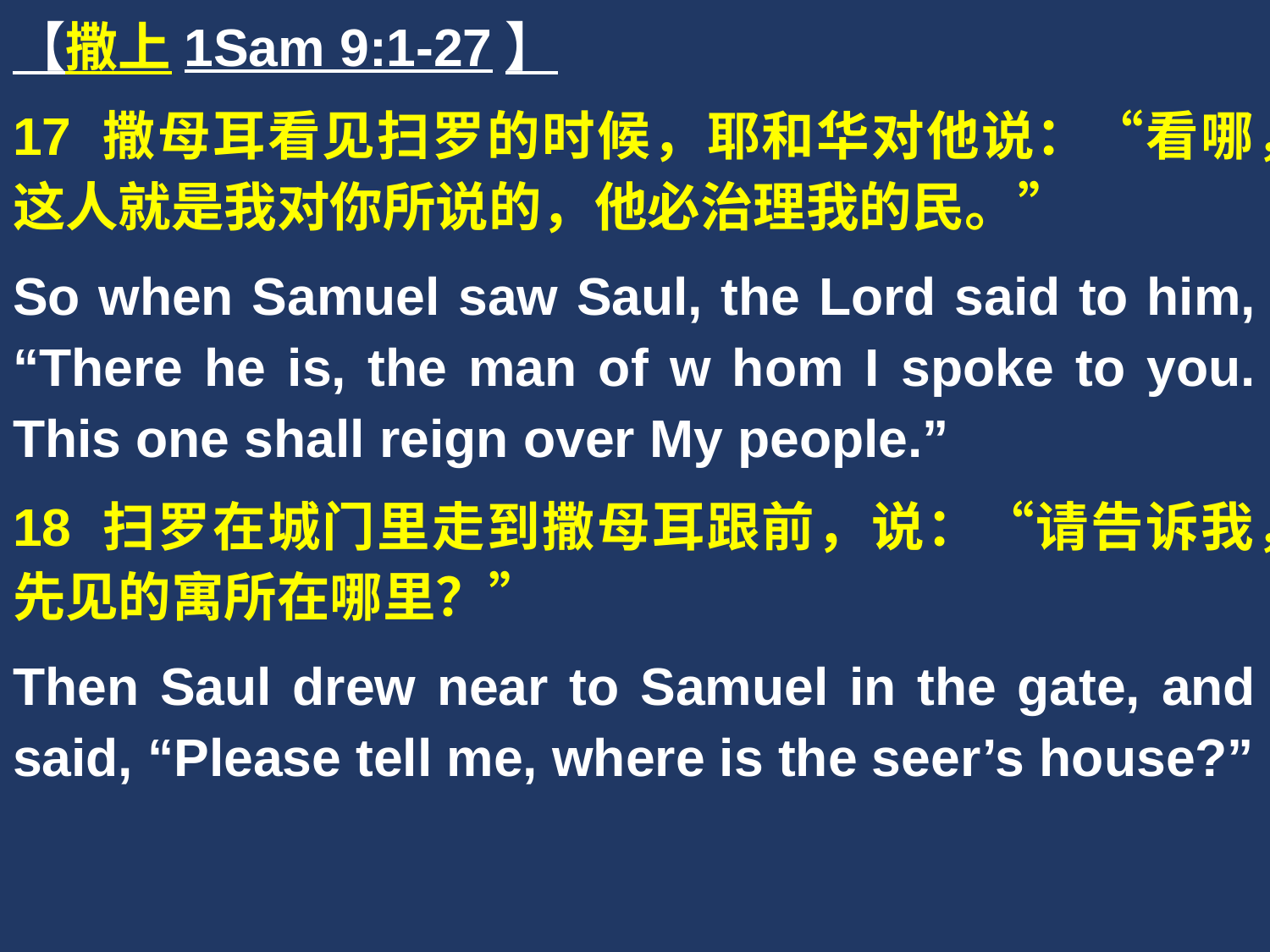

【撒上1Sam 9:1-27】
17 撒母耳看见扫罗的时候，耶和华对他说：“看哪，这人就是我对你所说的，他必治理我的民。”
So when Samuel saw Saul, the Lord said to him, “There he is, the man of w hom I spoke to you. This one shall reign over My people.”
18 扫罗在城门里走到撒母耳跟前，说：“请告诉我，先见的寓所在哪里？”
Then Saul drew near to Samuel in the gate, and said, “Please tell me, where is the seer’s house?”